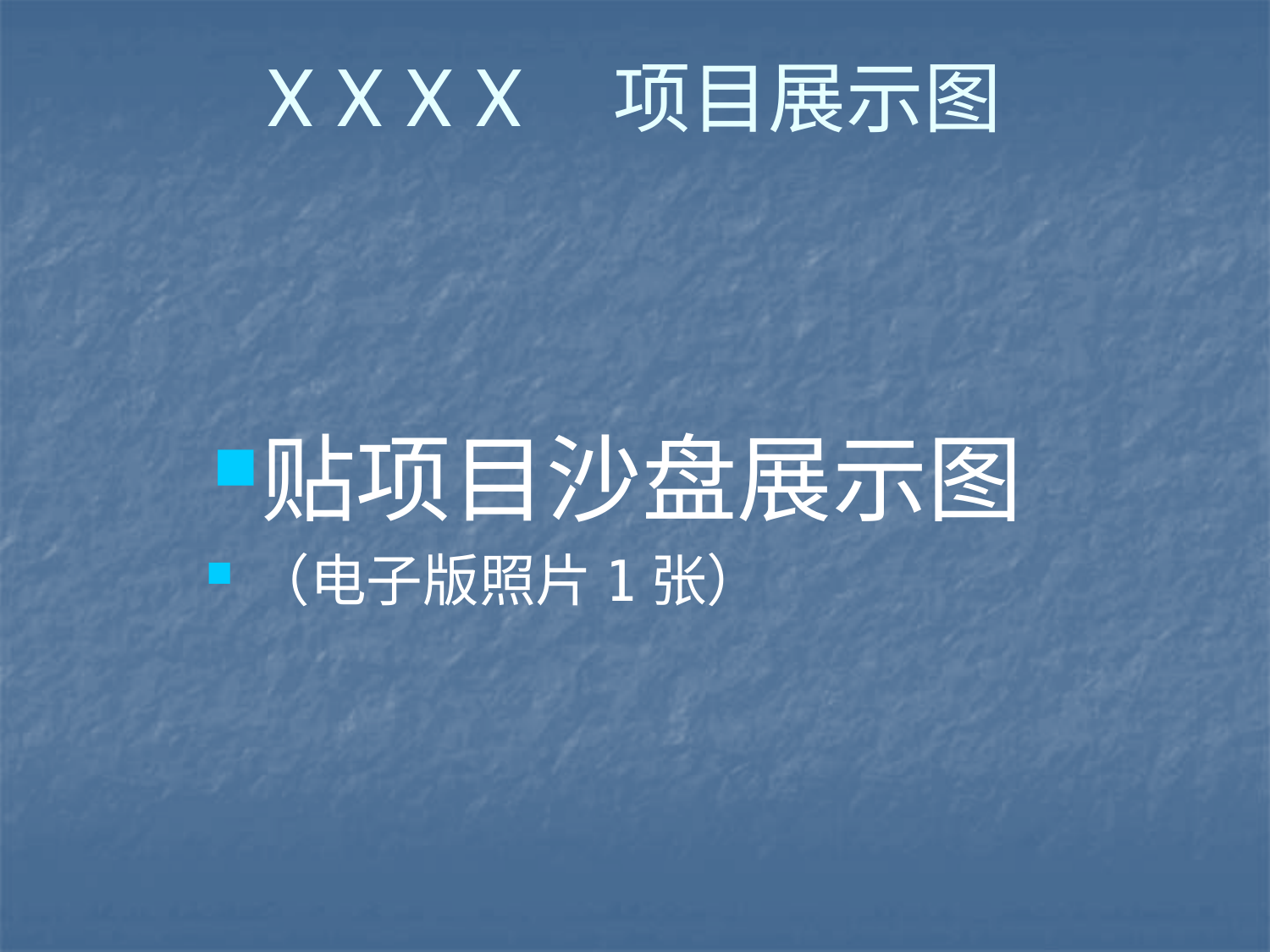

# X X X X   项目展示图
贴项目沙盘展示图
（电子版照片1张）